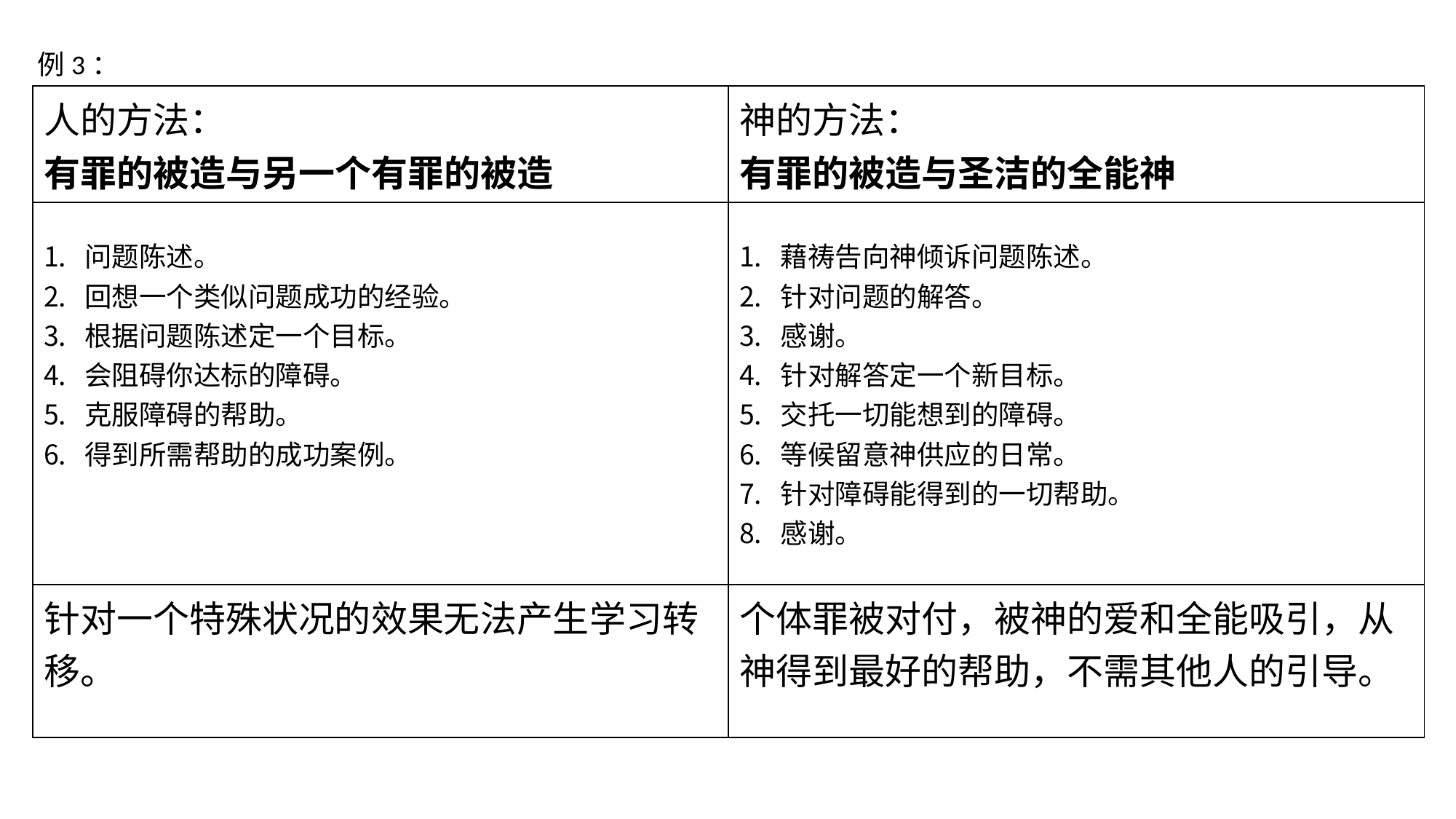

例3：
| 人的方法： 有罪的被造与另一个有罪的被造 | 神的方法： 有罪的被造与圣洁的全能神 |
| --- | --- |
| 问题陈述。 回想一个类似问题成功的经验。 根据问题陈述定一个目标。 会阻碍你达标的障碍。 克服障碍的帮助。 得到所需帮助的成功案例。 | 藉祷告向神倾诉问题陈述。 针对问题的解答。 感谢。 针对解答定一个新目标。 交托一切能想到的障碍。 等候留意神供应的日常。 针对障碍能得到的一切帮助。 感谢。 |
| 针对一个特殊状况的效果无法产生学习转移。 | 个体罪被对付，被神的爱和全能吸引，从神得到最好的帮助，不需其他人的引导。 |